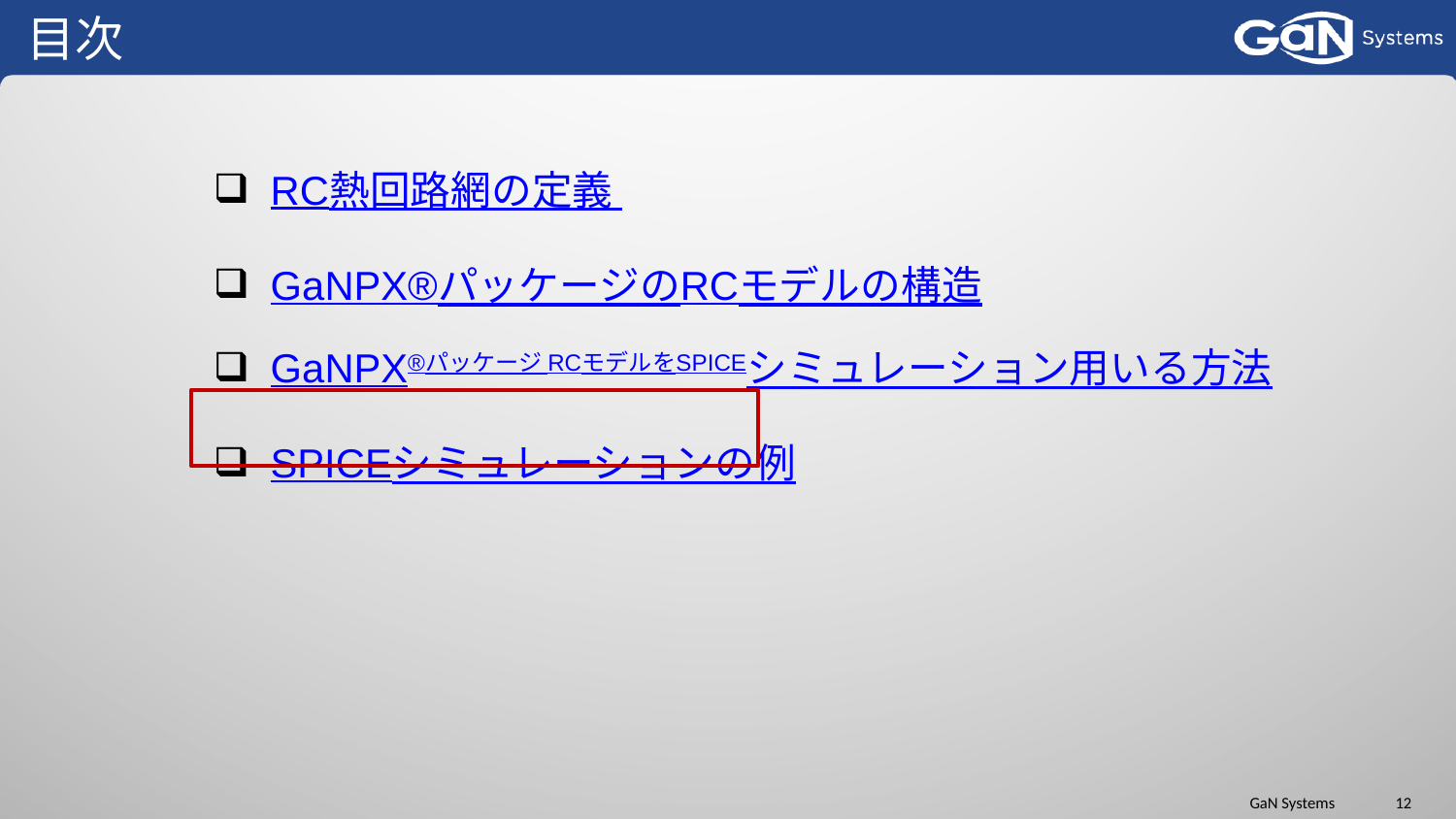

# 目次
RC熱回路網の定義
GaNPX®パッケージのRCモデルの構造
GaNPX®パッケージ RCモデルをSPICEシミュレーション用いる方法
SPICEシミュレーションの例